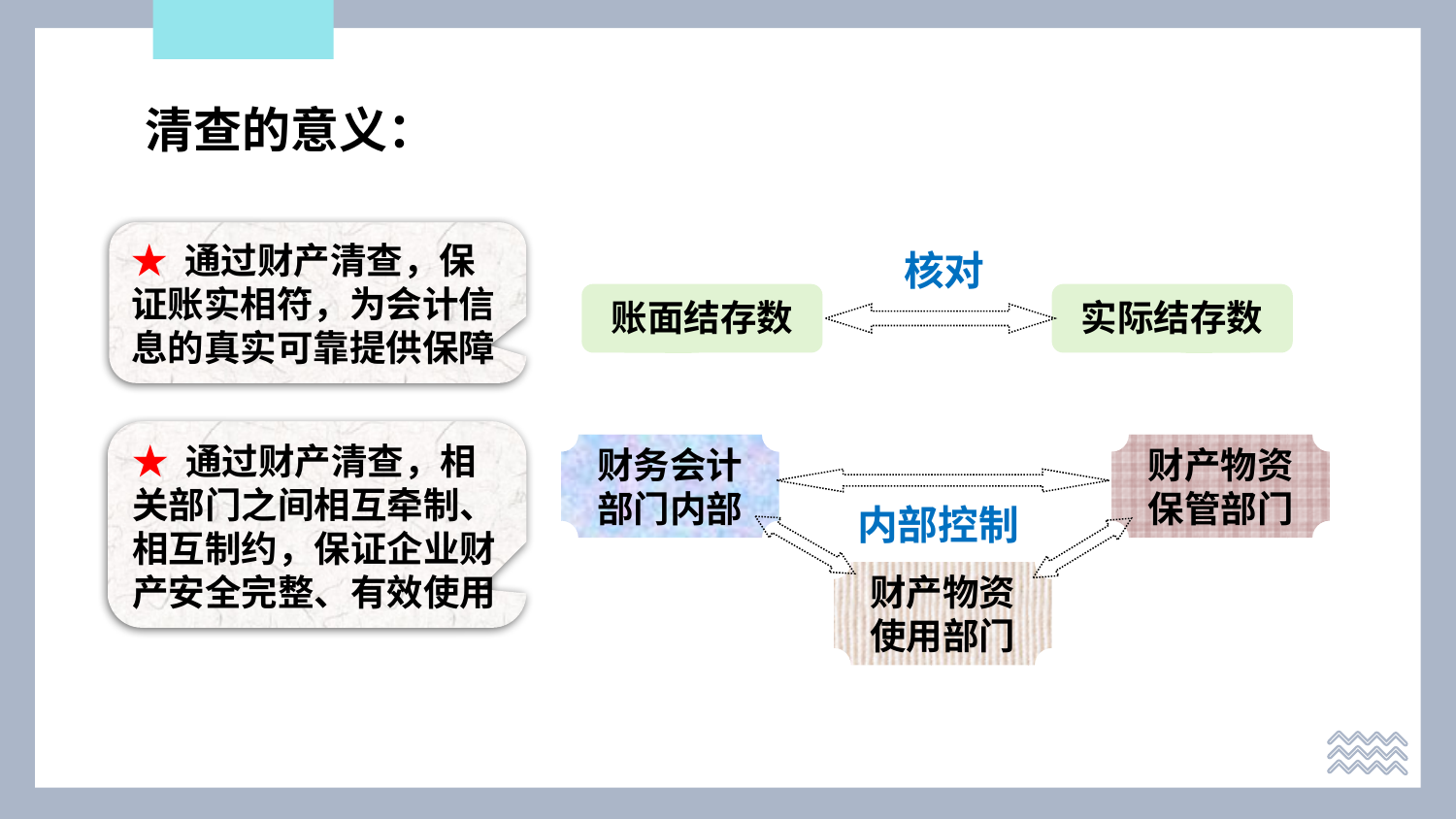

# 清查的意义：
★ 通过财产清查，保证账实相符，为会计信息的真实可靠提供保障
核对
账面结存数
实际结存数

★ 通过财产清查，相关部门之间相互牵制、相互制约，保证企业财产安全完整、有效使用
财务会计
部门内部
财产物资
保管部门

内部控制

财产物资
使用部门